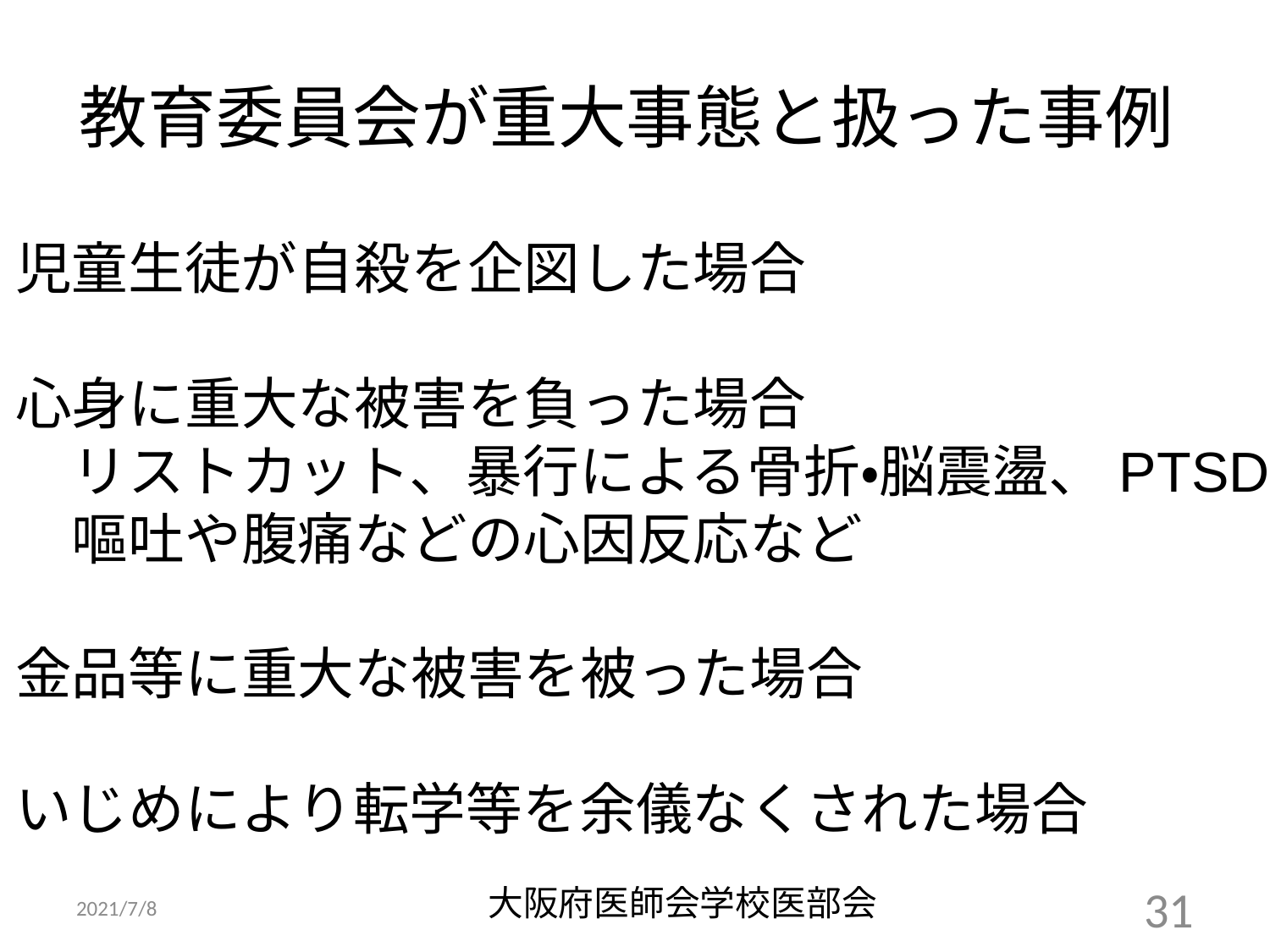

# 教育委員会が重大事態と扱った事例
児童生徒が自殺を企図した場合

心身に重大な被害を負った場合
　リストカット、暴行による骨折・脳震盪、PTSD
　嘔吐や腹痛などの心因反応など

金品等に重大な被害を被った場合

いじめにより転学等を余儀なくされた場合
大阪府医師会学校医部会
2021/7/8
31